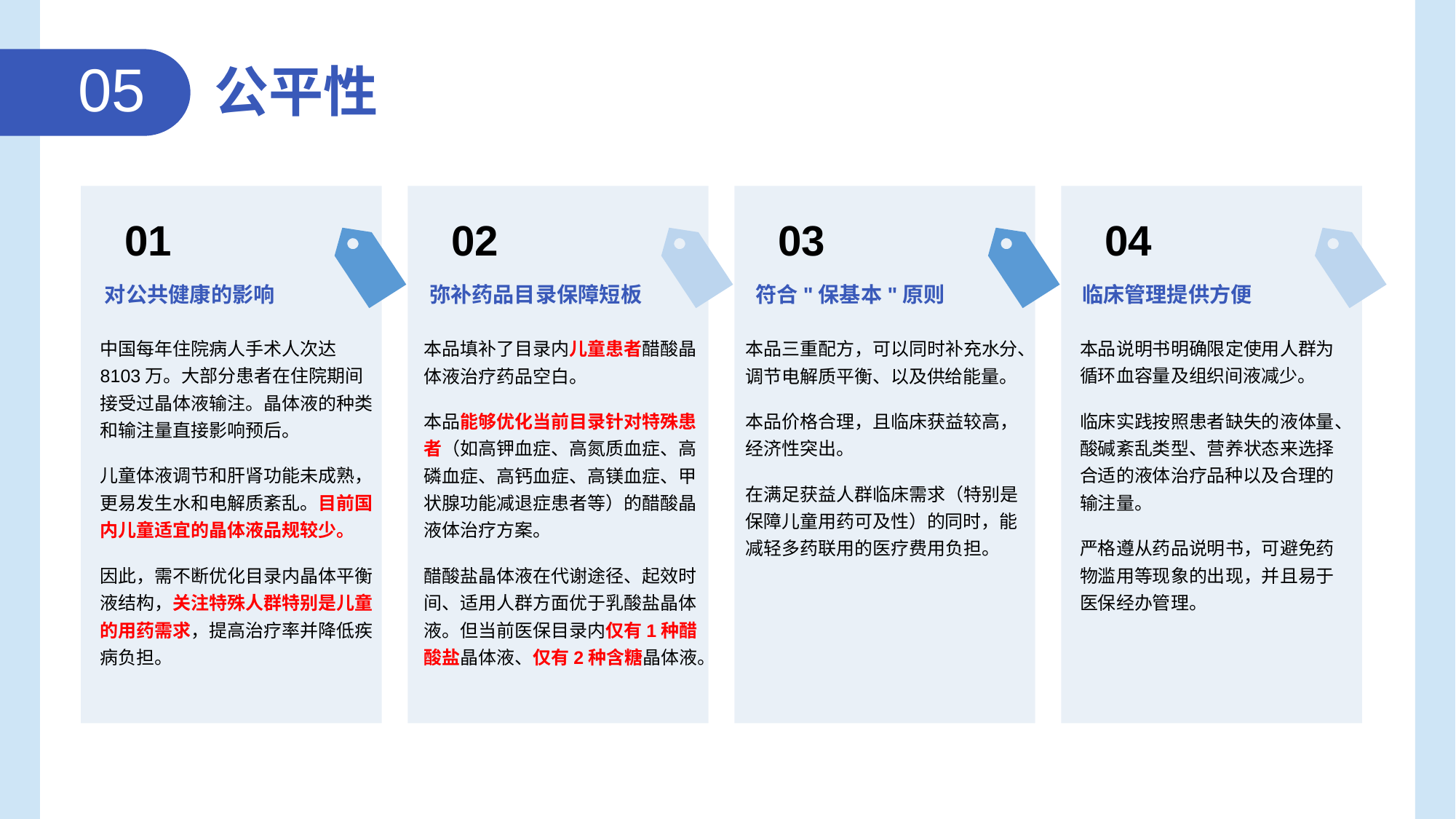

05
公平性

01

对公共健康的影响

02

弥补药品目录保障短板

03

符合"保基本"原则

04

临床管理提供方便
中国每年住院病人手术人次达8103万。大部分患者在住院期间接受过晶体液输注。晶体液的种类和输注量直接影响预后。
儿童体液调节和肝肾功能未成熟，更易发生水和电解质紊乱。目前国内儿童适宜的晶体液品规较少。
因此，需不断优化目录内晶体平衡液结构，关注特殊人群特别是儿童的用药需求，提高治疗率并降低疾病负担。
本品填补了目录内儿童患者醋酸晶体液治疗药品空白。
本品能够优化当前目录针对特殊患者（如高钾血症、高氮质血症、高磷血症、高钙血症、高镁血症、甲状腺功能减退症患者等）的醋酸晶液体治疗方案。
醋酸盐晶体液在代谢途径、起效时间、适用人群方面优于乳酸盐晶体液。但当前医保目录内仅有1种醋酸盐晶体液、仅有2种含糖晶体液。

本品三重配方，可以同时补充水分、调节电解质平衡、以及供给能量。
本品价格合理，且临床获益较高，经济性突出。
在满足获益人群临床需求（特别是保障儿童用药可及性）的同时，能减轻多药联用的医疗费用负担。
本品说明书明确限定使用人群为循环血容量及组织间液减少。
临床实践按照患者缺失的液体量、酸碱紊乱类型、营养状态来选择合适的液体治疗品种以及合理的输注量。
严格遵从药品说明书，可避免药物滥用等现象的出现，并且易于医保经办管理。